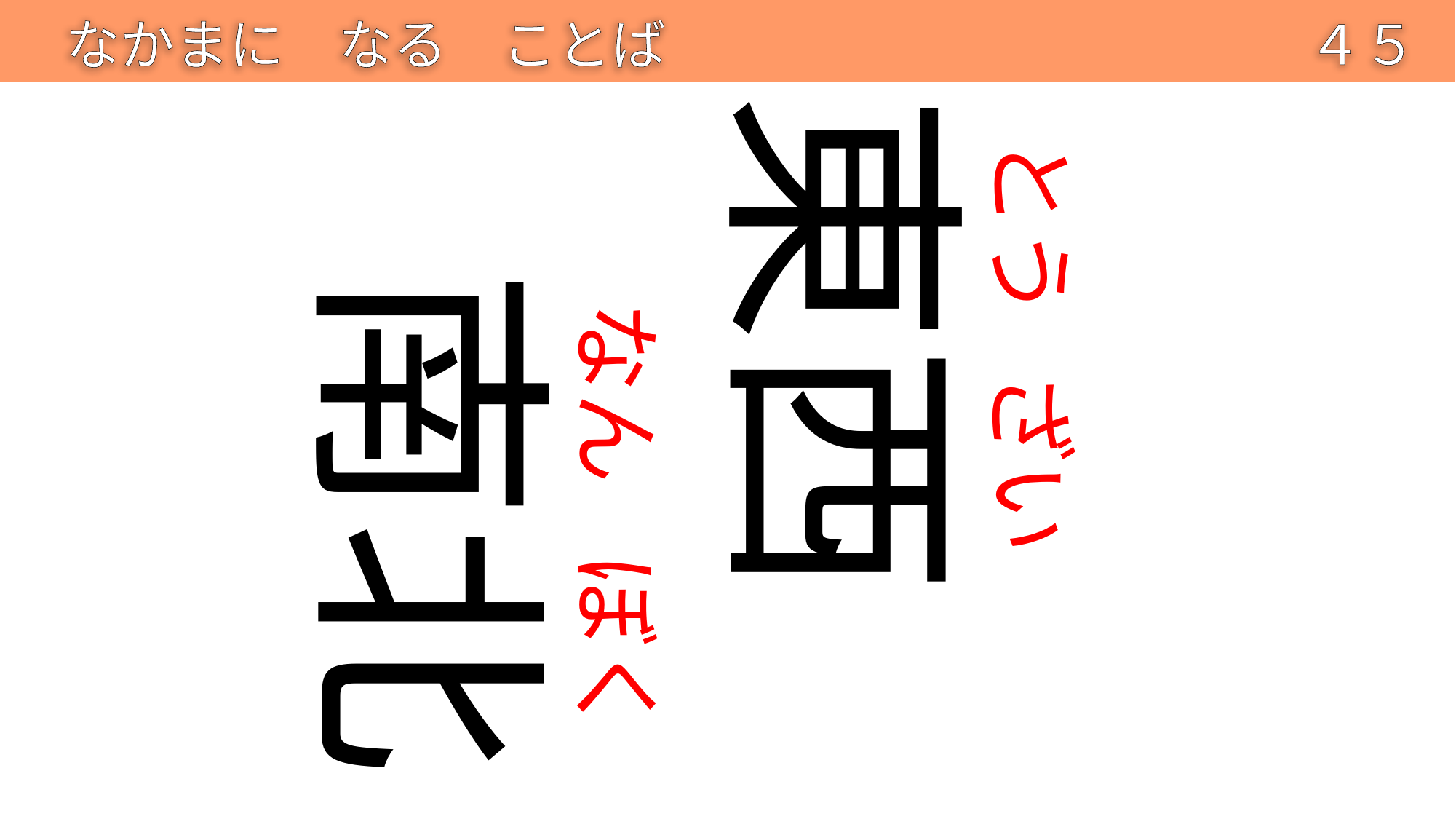

なかまに　なる　ことば
４５
東西
とう
南北
なん
ざい
ぼく